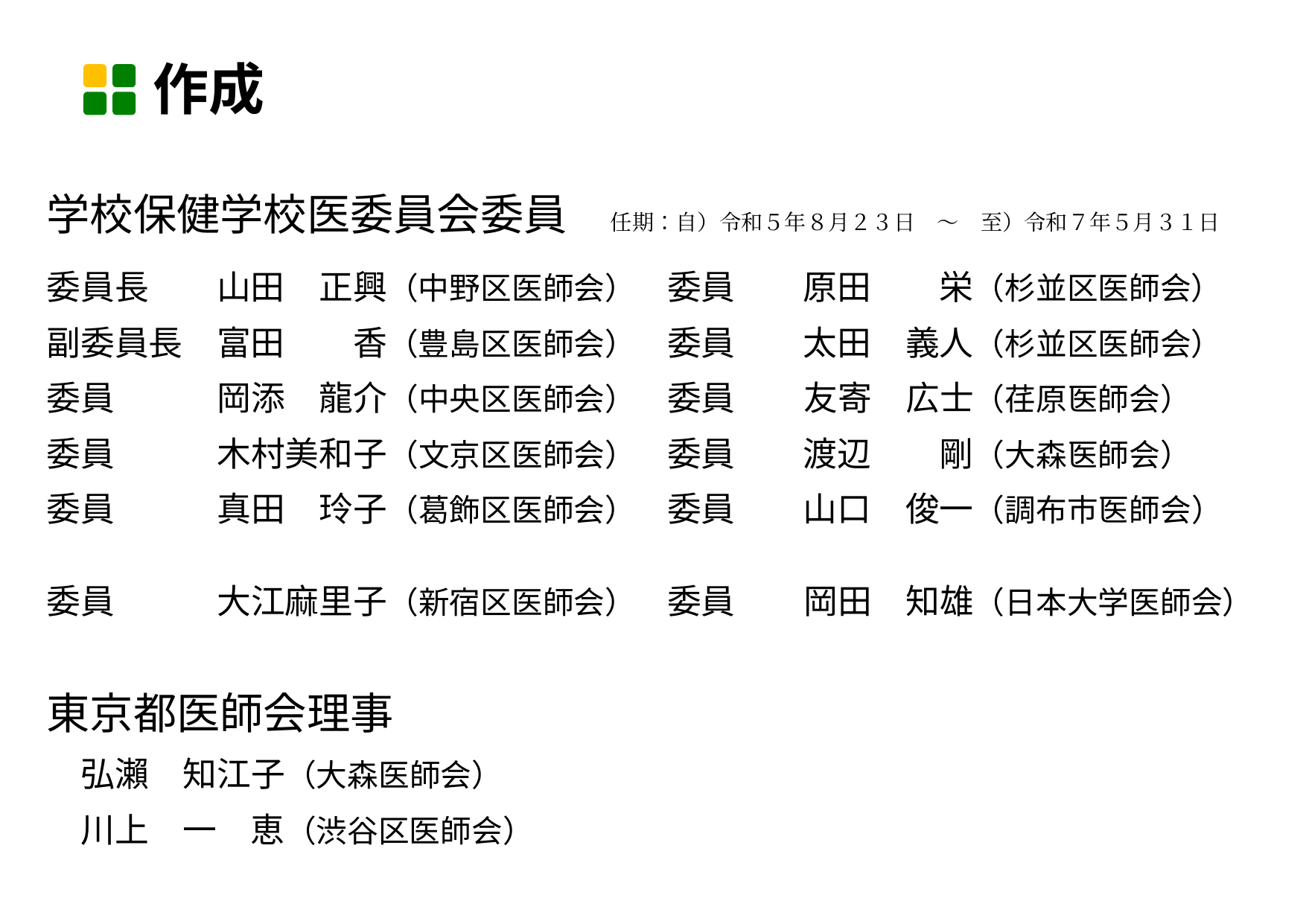

# 作成

学校保健学校医委員会委員　任期：自）令和５年８月２３日　～　至）令和７年５月３１日
委員長　　山田　正興（中野区医師会）　委員　　原田　　栄（杉並区医師会）
副委員長　富田　　香（豊島区医師会）　委員　　太田　義人（杉並区医師会）
委員　　　岡添　龍介（中央区医師会）　委員　　友寄　広士（荏原医師会）
委員　　　木村美和子（文京区医師会）　委員　　渡辺　　剛（大森医師会）
委員　　　真田　玲子（葛飾区医師会）　委員　　山口　俊一（調布市医師会）
委員　　　大江麻里子（新宿区医師会）　委員　　岡田　知雄（日本大学医師会）

東京都医師会理事
　弘瀨　知江子（大森医師会）
　川上　一　恵（渋谷区医師会）